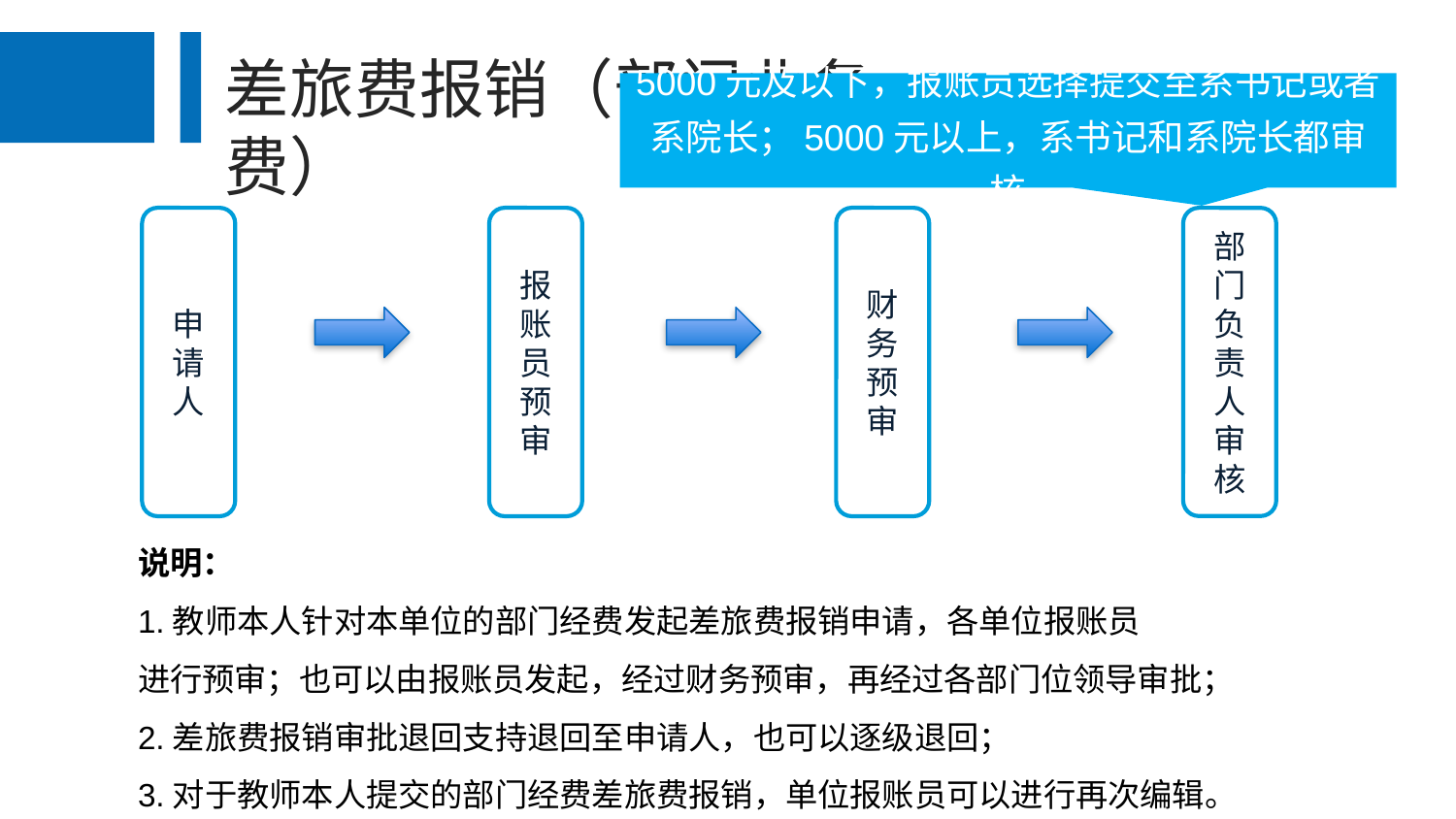

差旅费报销（部门业务费）
5000元及以下，报账员选择提交至系书记或者系院长；5000元以上，系书记和系院长都审核
申请人
报账员预审
财务预审
部门负责人审核

说明：
1.教师本人针对本单位的部门经费发起差旅费报销申请，各单位报账员
进行预审；也可以由报账员发起，经过财务预审，再经过各部门位领导审批；
2.差旅费报销审批退回支持退回至申请人，也可以逐级退回；
3.对于教师本人提交的部门经费差旅费报销，单位报账员可以进行再次编辑。